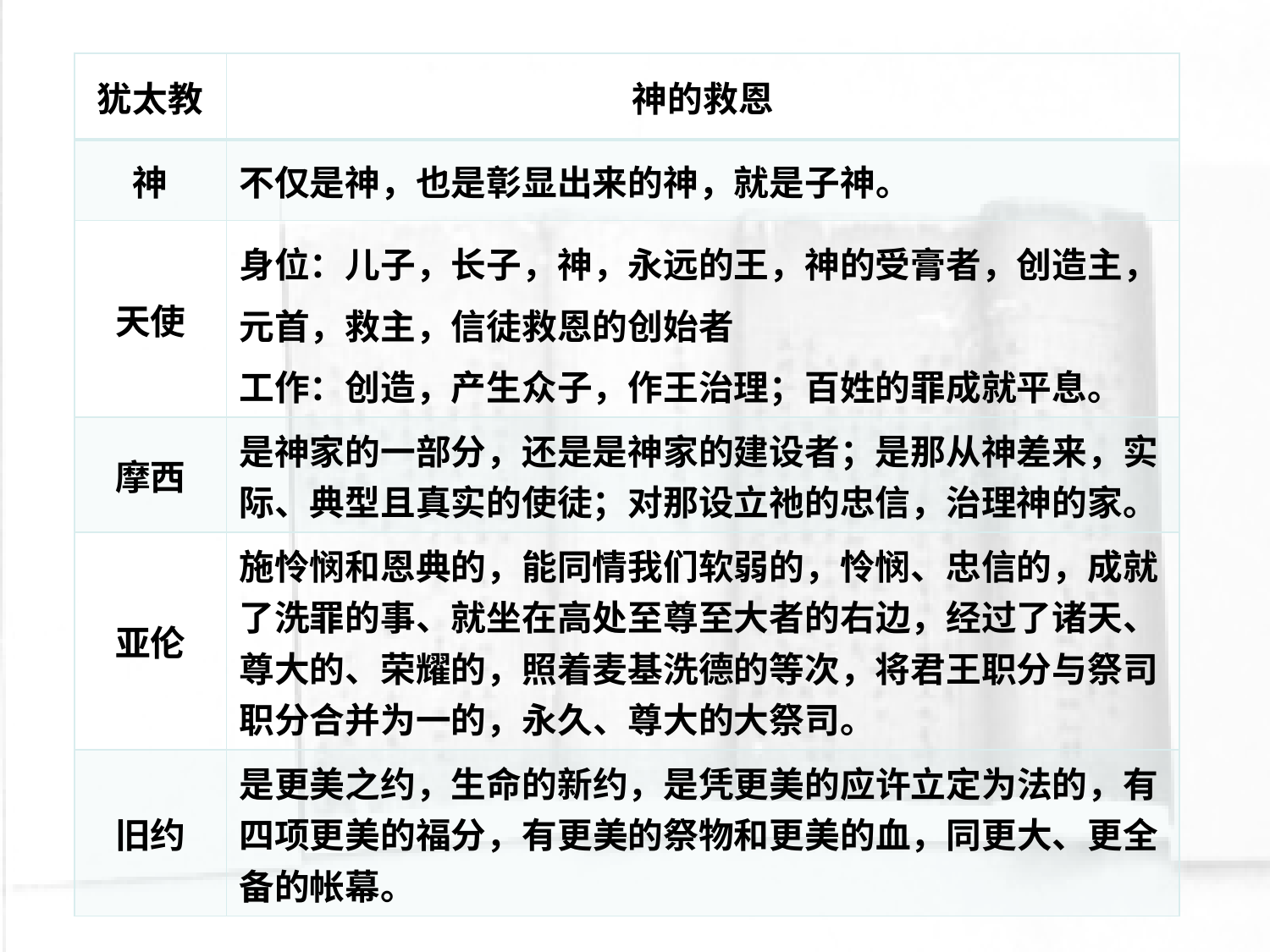

| 犹太教 | 神的救恩 |
| --- | --- |
| 神 | 不仅是神，也是彰显出来的神，就是子神。 |
| 天使 | 身位：儿子，长子，神，永远的王，神的受膏者，创造主，元首，救主，信徒救恩的创始者 工作：创造，产生众子，作王治理；百姓的罪成就平息。 |
| 摩西 | 是神家的一部分，还是是神家的建设者；是那从神差来，实际、典型且真实的使徒；对那设立祂的忠信，治理神的家。 |
| 亚伦 | 施怜悯和恩典的，能同情我们软弱的，怜悯、忠信的，成就了洗罪的事、就坐在高处至尊至大者的右边，经过了诸天、尊大的、荣耀的，照着麦基洗德的等次，将君王职分与祭司职分合并为一的，永久、尊大的大祭司。 |
| 旧约 | 是更美之约，生命的新约，是凭更美的应许立定为法的，有四项更美的福分，有更美的祭物和更美的血，同更大、更全备的帐幕。 |